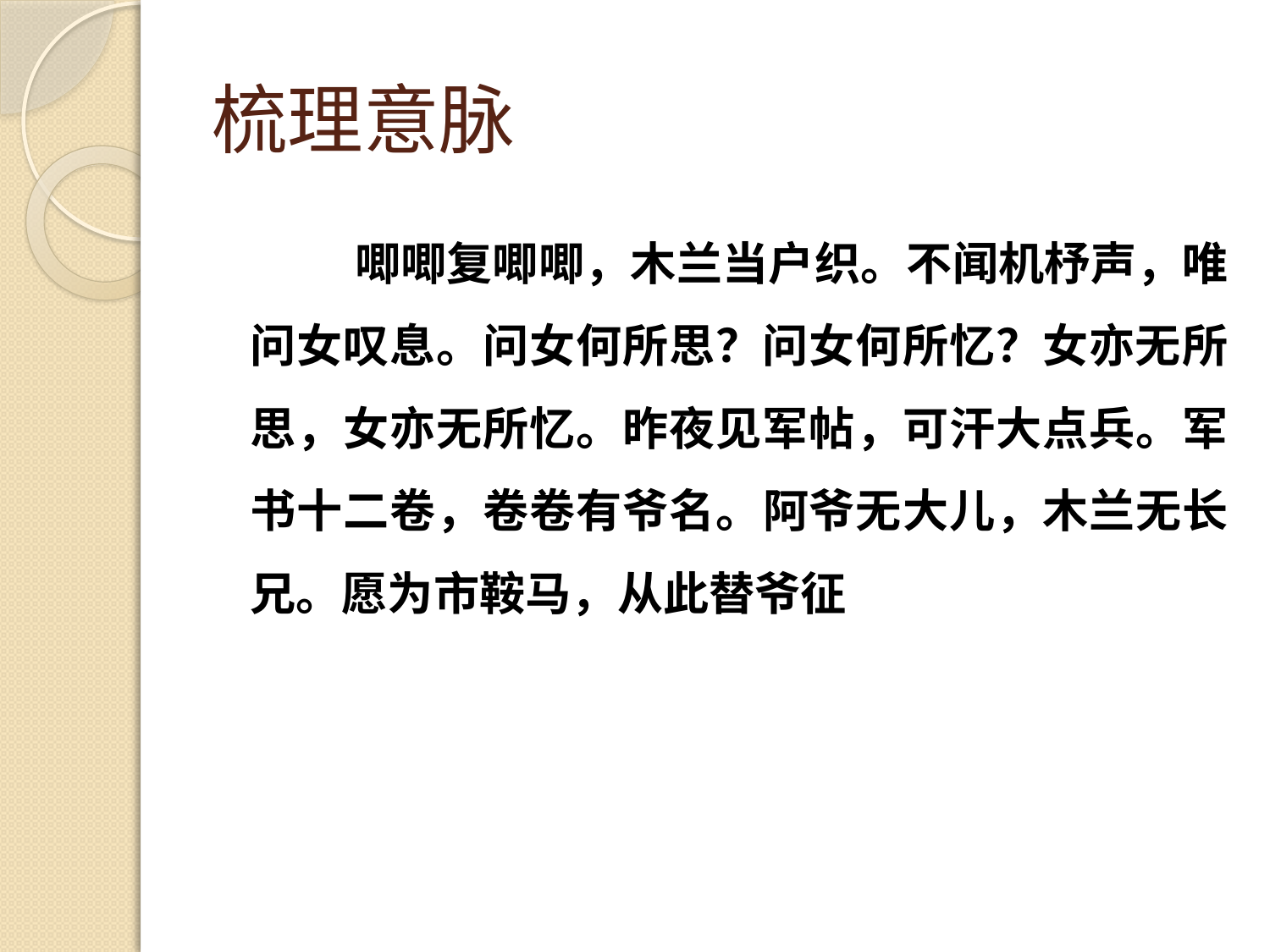

# 梳理意脉
         唧唧复唧唧，木兰当户织。不闻机杼声，唯问女叹息。问女何所思？问女何所忆？女亦无所思，女亦无所忆。昨夜见军帖，可汗大点兵。军书十二卷，卷卷有爷名。阿爷无大儿，木兰无长兄。愿为市鞍马，从此替爷征